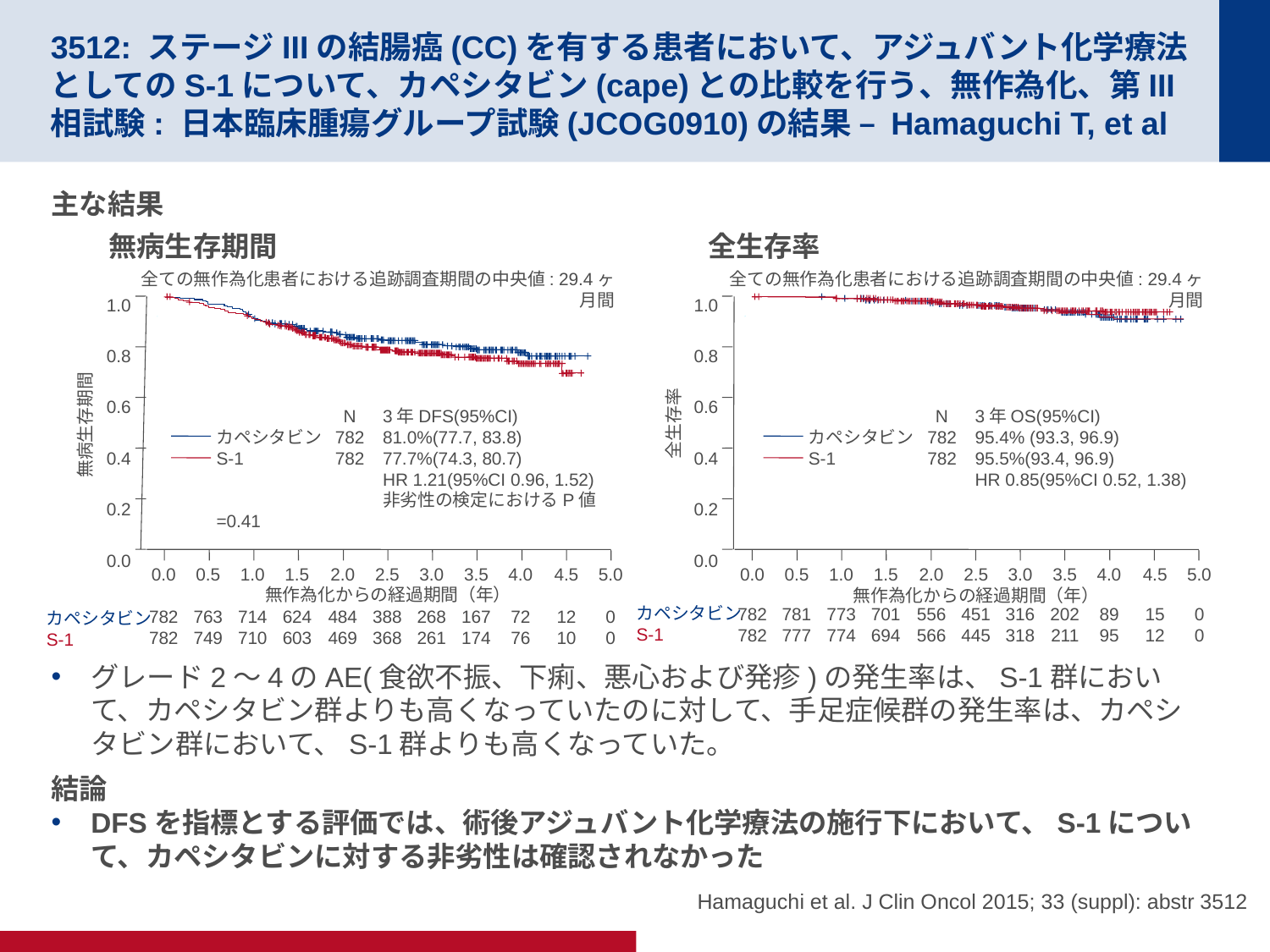

# 3512: ステージIIIの結腸癌(CC)を有する患者において、アジュバント化学療法としてのS-1について、カペシタビン(cape)との比較を行う、無作為化、第III相試験: 日本臨床腫瘍グループ試験(JCOG0910)の結果 – Hamaguchi T, et al
主な結果

グレード2～4のAE(食欲不振、下痢、悪心および発疹)の発生率は、S-1群において、カペシタビン群よりも高くなっていたのに対して、手足症候群の発生率は、カペシタビン群において、S-1群よりも高くなっていた。
結論
DFSを指標とする評価では、術後アジュバント化学療法の施行下において、S-1について、カペシタビンに対する非劣性は確認されなかった
無病生存期間
全生存率
1.0
0.8
0.6
0.4
0.2
0.0
全ての無作為化患者における追跡調査期間の中央値: 29.4ヶ月間

	N	3年DFS(95%CI)
カペシタビン	782	81.0%(77.7, 83.8)
S-1	782	77.7%(74.3, 80.7)
		HR 1.21(95%CI 0.96, 1.52)
		非劣性の検定におけるP値=0.41
無病生存期間

	0.0	0.5	1.0	1.5	2.0	2.5	3.0	3.5	4.0	4.5	5.0
無作為化からの経過期間（年）
	782	763	714	624	484	388	268	167	72	12	0
	782	749	710	603	469	368	261	174	76	10	0
カペシタビン
S-1
1.0
0.8
0.6
0.4
0.2
0.0
全ての無作為化患者における追跡調査期間の中央値: 29.4ヶ月間

	N	3年OS(95%CI)
カペシタビン	782	95.4% (93.3, 96.9)
S-1	782	95.5%(93.4, 96.9)
		HR 0.85(95%CI 0.52, 1.38)
全生存率

	0.0	0.5	1.0	1.5	2.0	2.5	3.0	3.5	4.0	4.5	5.0
無作為化からの経過期間（年）
カペシタビン
S-1
	782	781	773	701	556	451	316	202	89	15	0
	782	777	774	694	566	445	318	211	95	12	0

Hamaguchi et al. J Clin Oncol 2015; 33 (suppl): abstr 3512